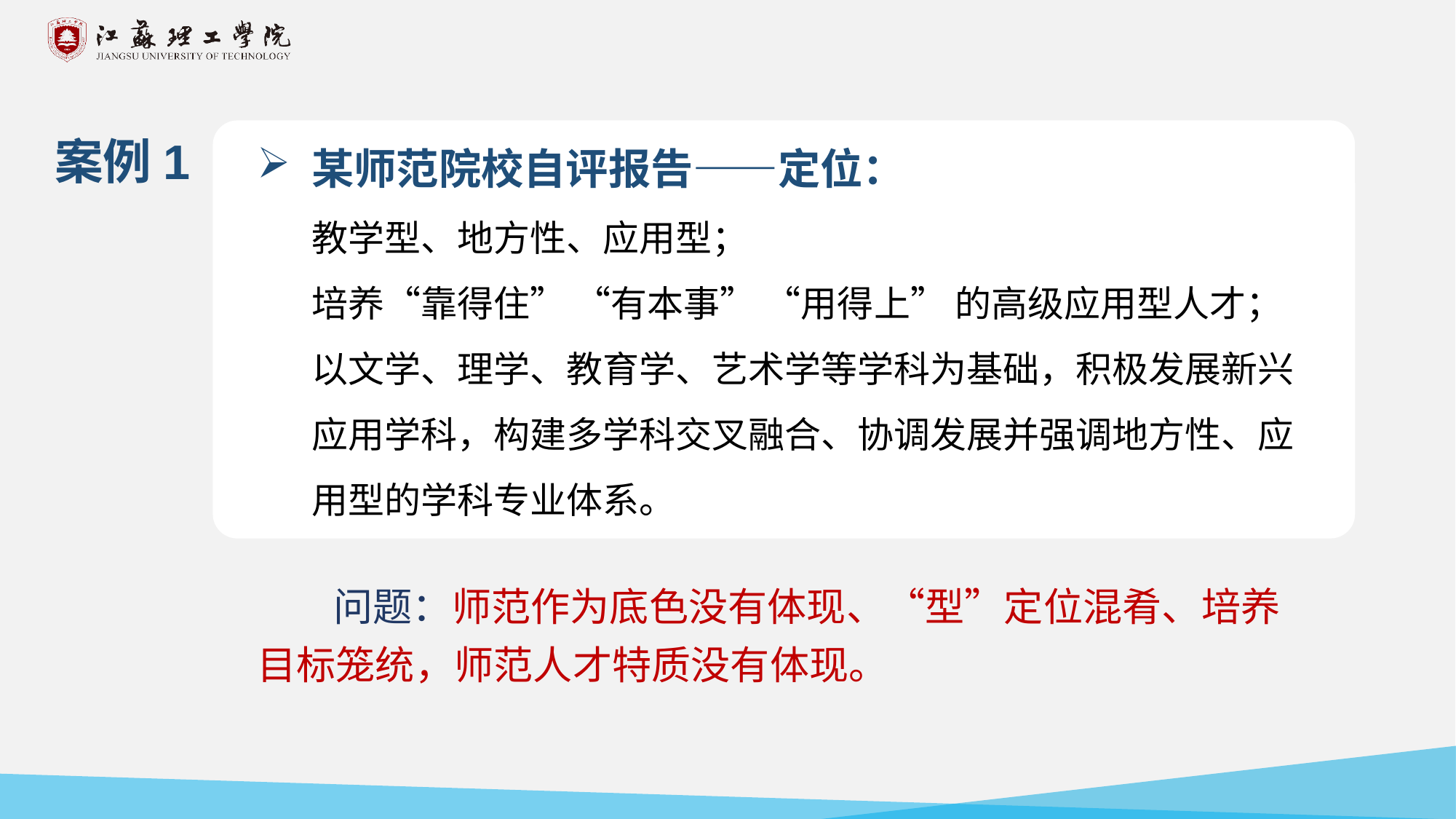

某师范院校自评报告——定位：
教学型、地方性、应用型；
培养“靠得住” “有本事” “用得上” 的高级应用型人才；
以文学、理学、教育学、艺术学等学科为基础，积极发展新兴应用学科，构建多学科交叉融合、协调发展并强调地方性、应用型的学科专业体系。

       问题：师范作为底色没有体现、“型”定位混肴、培养目标笼统，师范人才特质没有体现。

案例1